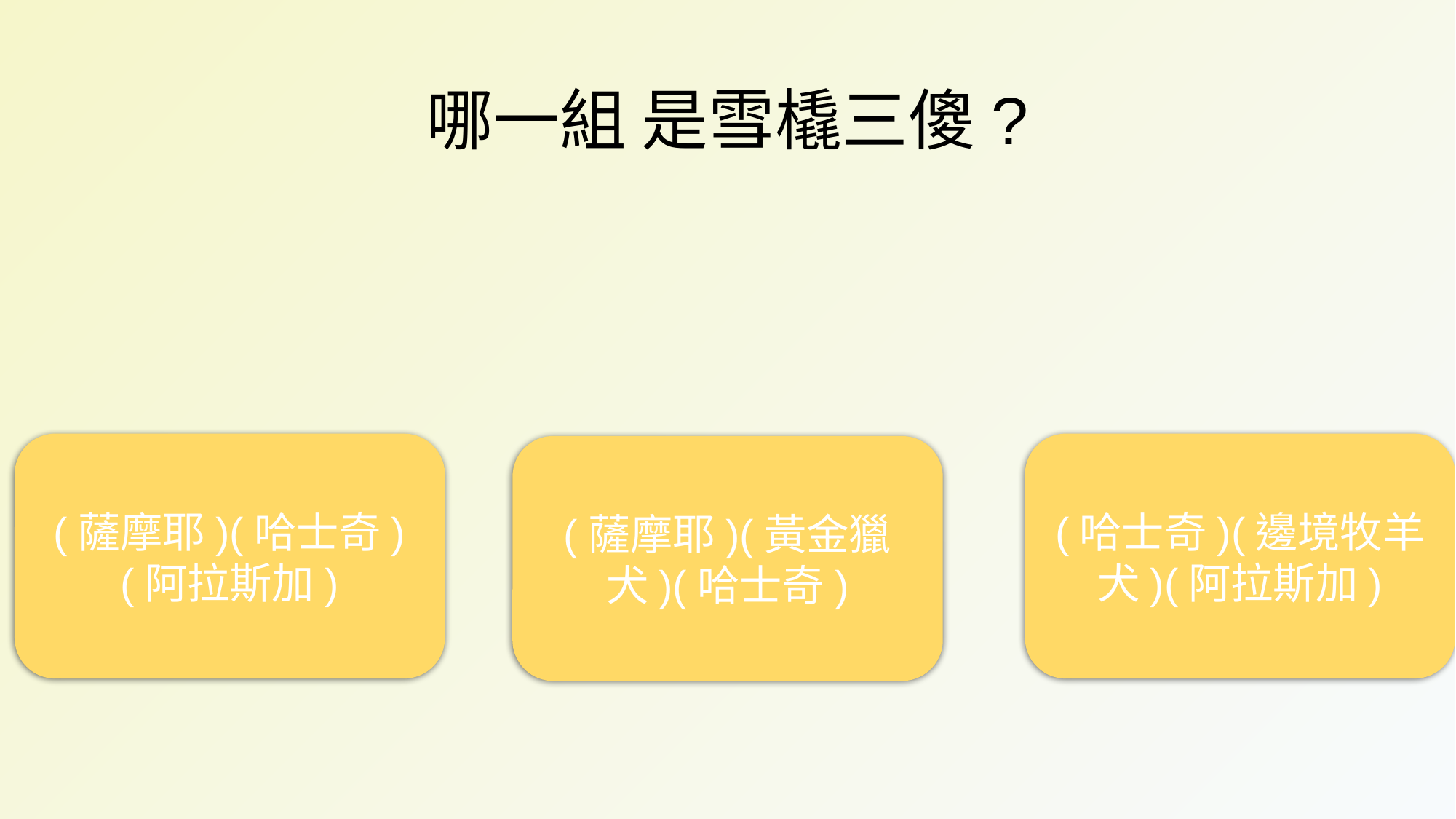

# 哪一組 是雪橇三傻?
(薩摩耶)(哈士奇)(阿拉斯加)
(哈士奇)(邊境牧羊犬)(阿拉斯加)
(薩摩耶)(黃金獵犬)(哈士奇)